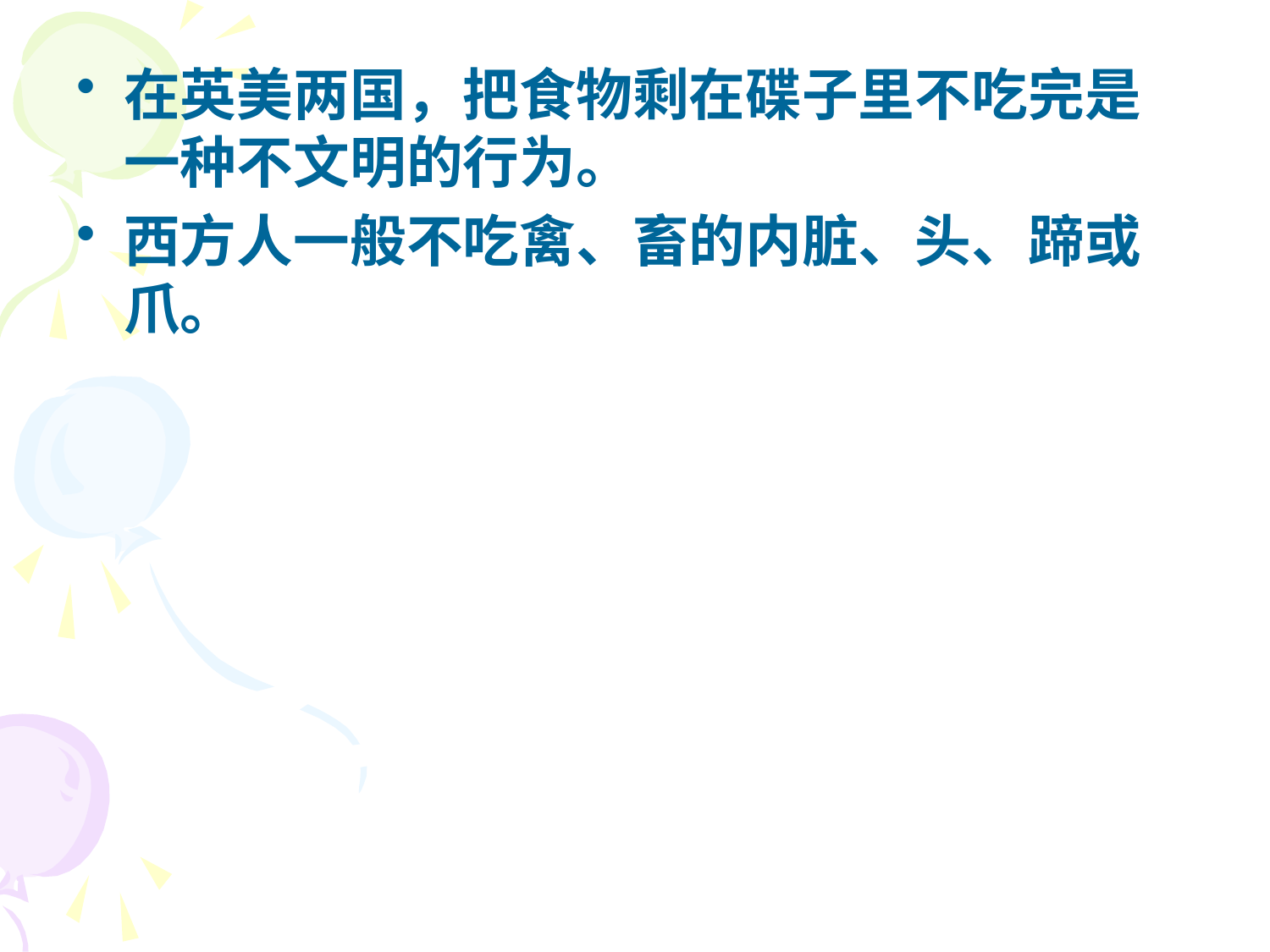

在英美两国，把食物剩在碟子里不吃完是一种不文明的行为。
西方人一般不吃禽、畜的内脏、头、蹄或爪。